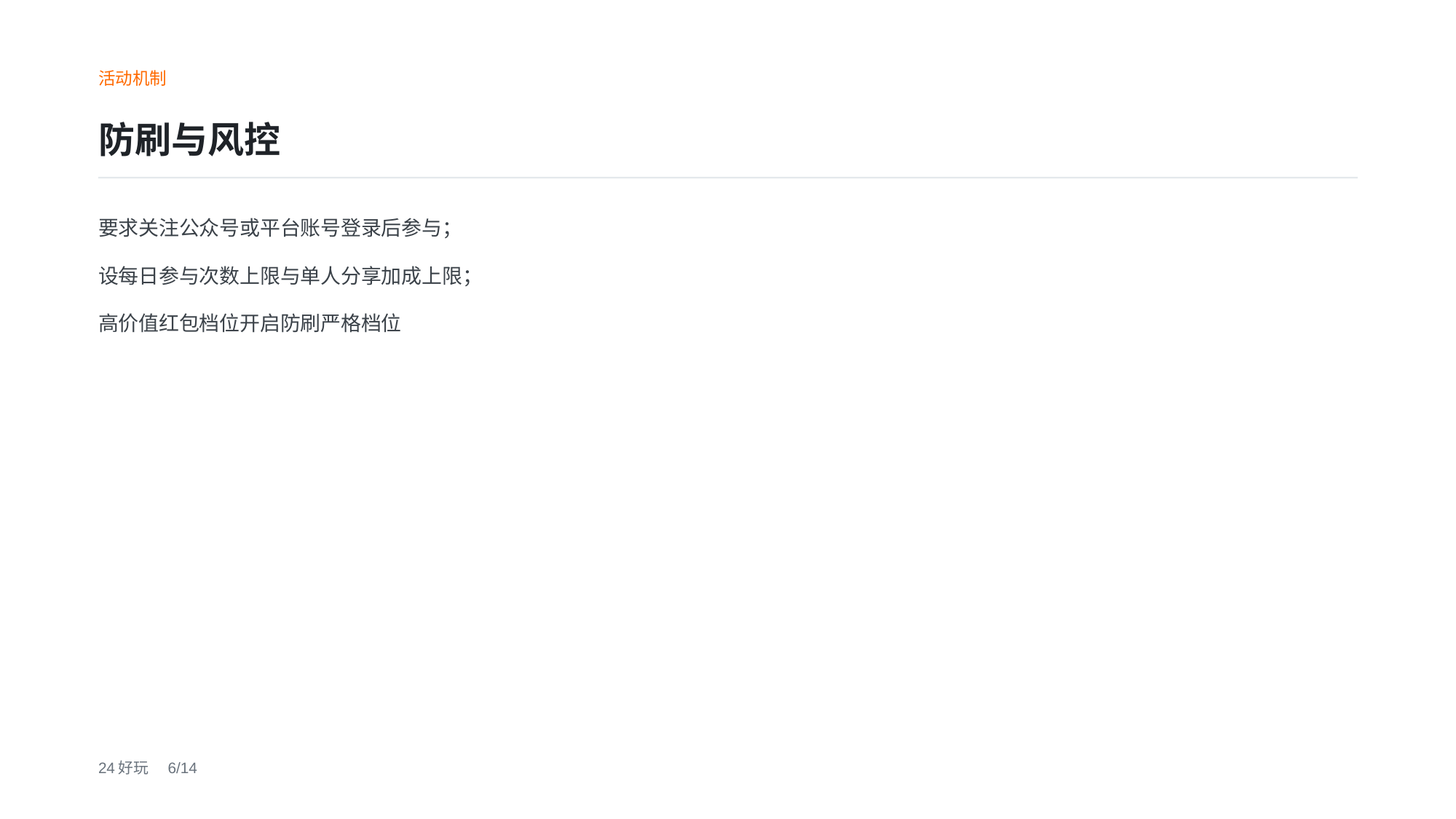

活动机制
防刷与风控

要求关注公众号或平台账号登录后参与；
设每日参与次数上限与单人分享加成上限；
高价值红包档位开启防刷严格档位
24好玩　6/14